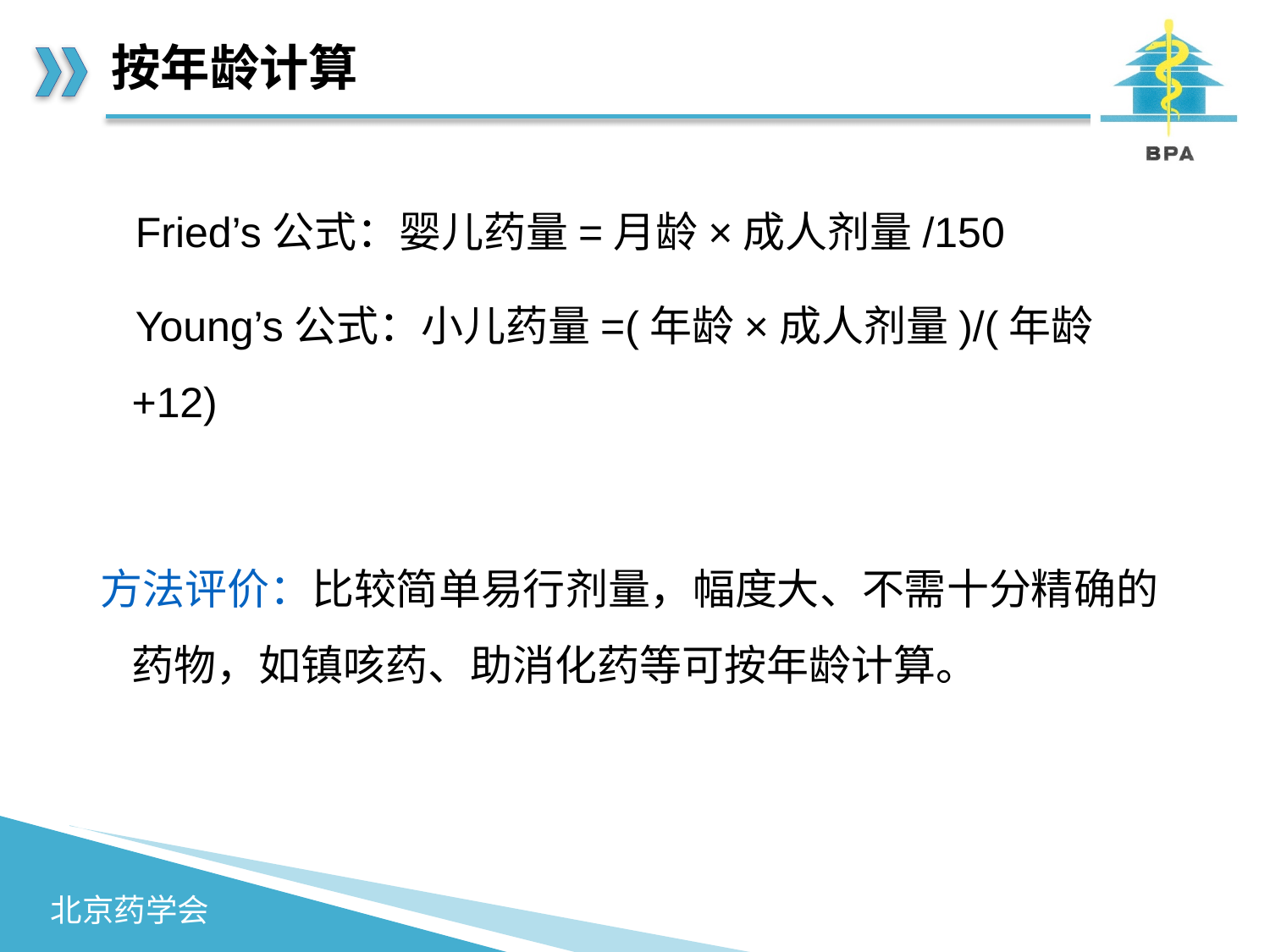

# 按年龄计算
   Fried’s公式：婴儿药量=月龄×成人剂量/150
   Young’s公式：小儿药量=(年龄×成人剂量)/(年龄+12)

方法评价：比较简单易行剂量，幅度大、不需十分精确的药物，如镇咳药、助消化药等可按年龄计算。